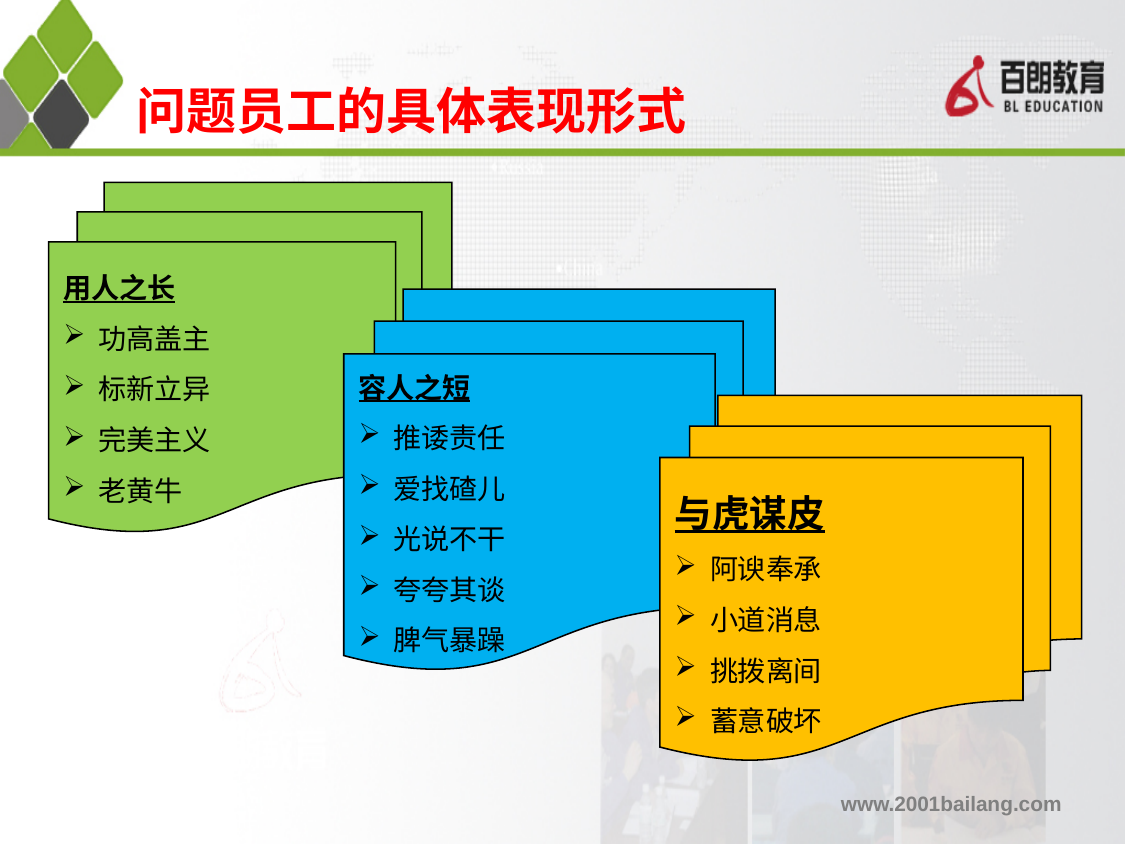

问题员工的具体表现形式
用人之长
功高盖主
标新立异
完美主义
老黄牛
容人之短
推诿责任
爱找碴儿
光说不干
夸夸其谈
脾气暴躁
与虎谋皮
阿谀奉承
小道消息
挑拨离间
蓄意破坏